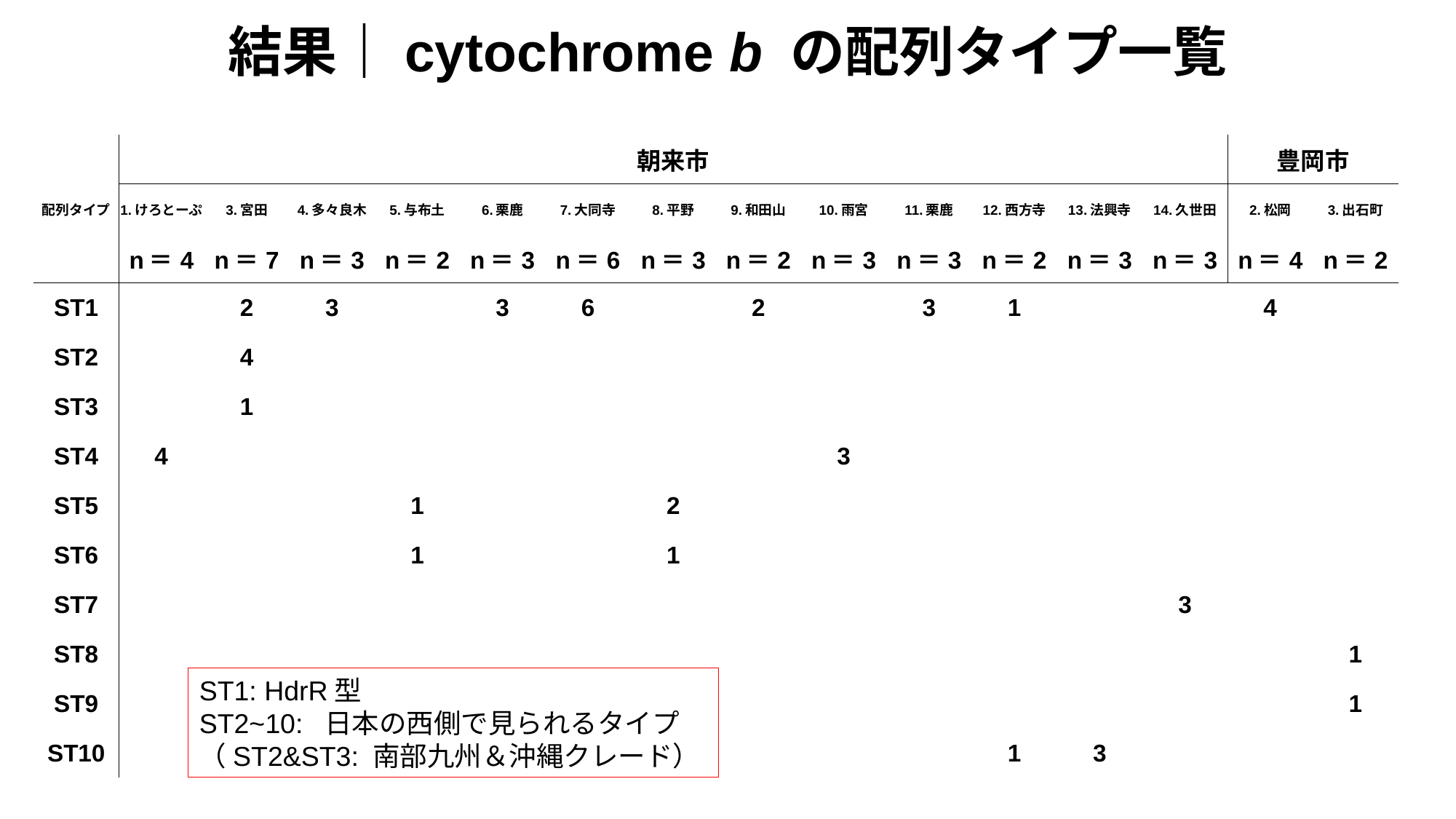

結果｜cytochrome b の配列タイプ一覧
| 配列タイプ | 朝来市 |  |  |  |  |  |  |  |  |  |  |  |  | 豊岡市 |  |
| --- | --- | --- | --- | --- | --- | --- | --- | --- | --- | --- | --- | --- | --- | --- | --- |
|  | 1.けろとーぷ | 3.宮田 | 4.多々良木 | 5.与布土 | 6.栗鹿 | 7.大同寺 | 8.平野 | 9.和田山 | 10.雨宮 | 11.栗鹿 | 12.西方寺 | 13.法興寺 | 14.久世田 | 2.松岡 | 3.出石町 |
|  | n＝4 | n＝7 | n＝3 | n＝2 | n＝3 | n＝6 | n＝3 | n＝2 | n＝3 | n＝3 | n＝2 | n＝3 | n＝3 | n＝4 | n＝2 |
| ST1 |  | 2 | 3 |  | 3 | 6 |  | 2 |  | 3 | 1 |  |  | 4 |  |
| ST2 |  | 4 |  |  |  |  |  |  |  |  |  |  |  |  |  |
| ST3 |  | 1 |  |  |  |  |  |  |  |  |  |  |  |  |  |
| ST4 | 4 |  |  |  |  |  |  |  | 3 |  |  |  |  |  |  |
| ST5 |  |  |  | 1 |  |  | 2 |  |  |  |  |  |  |  |  |
| ST6 |  |  |  | 1 |  |  | 1 |  |  |  |  |  |  |  |  |
| ST7 |  |  |  |  |  |  |  |  |  |  |  |  | 3 |  |  |
| ST8 |  |  |  |  |  |  |  |  |  |  |  |  |  |  | 1 |
| ST9 |  |  |  |  |  |  |  |  |  |  |  |  |  |  | 1 |
| ST10 |  |  |  |  |  |  |  |  |  |  | 1 | 3 |  |  |  |
ST1: HdrR型
ST2~10:  日本の西側で見られるタイプ
（ST2&ST3: 南部九州＆沖縄クレード）